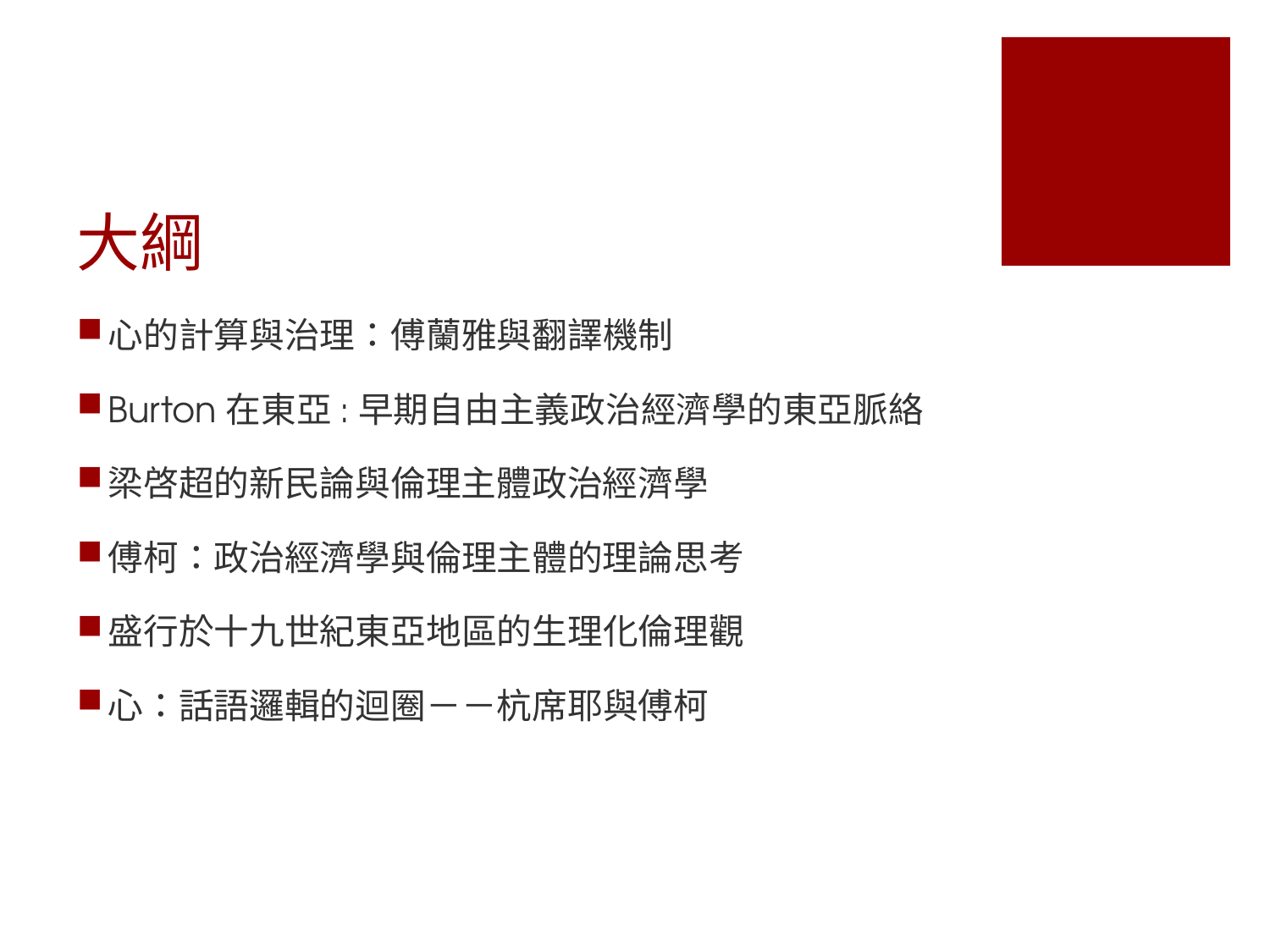

# 大綱
心的計算與治理：傅蘭雅與翻譯機制
Burton在東亞:早期自由主義政治經濟學的東亞脈絡
梁啓超的新民論與倫理主體政治經濟學
傅柯：政治經濟學與倫理主體的理論思考
盛行於十九世紀東亞地區的生理化倫理觀
心：話語邏輯的迴圈－－杭席耶與傅柯